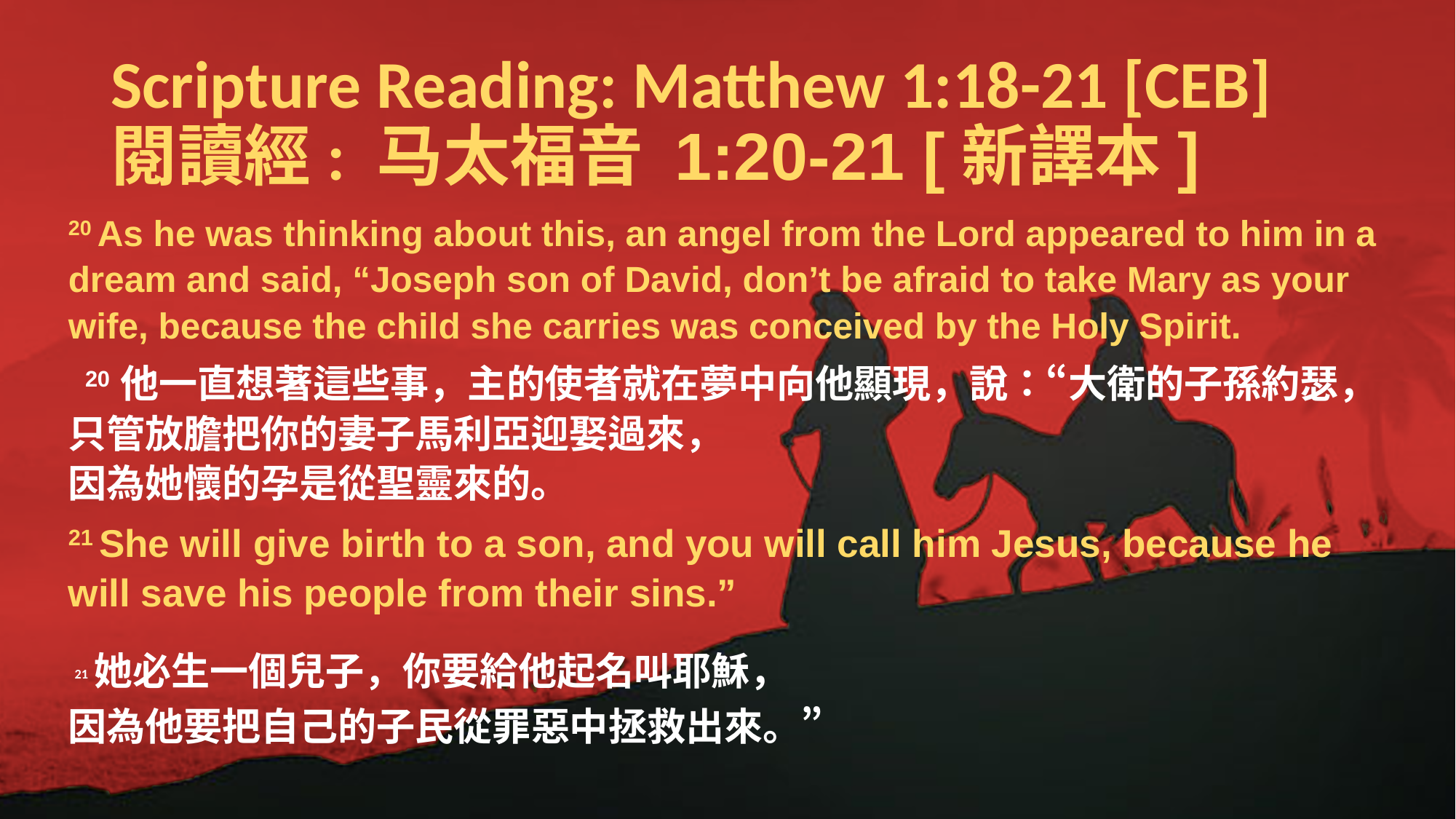

# Scripture Reading: Matthew 1:18-21 [CEB] 閱讀經: 马太福音 1:20-21 [新譯本]
20 As he was thinking about this, an angel from the Lord appeared to him in a dream and said, “Joseph son of David, don’t be afraid to take Mary as your wife, because the child she carries was conceived by the Holy Spirit.
  20 他一直想著這些事，主的使者就在夢中向他顯現，說：“大衛的子孫約瑟，只管放膽把你的妻子馬利亞迎娶過來，
因為她懷的孕是從聖靈來的。
21 She will give birth to a son, and you will call him Jesus, because he will save his people from their sins.”
 21 她必生一個兒子，你要給他起名叫耶穌，
因為他要把自己的子民從罪惡中拯救出來。”